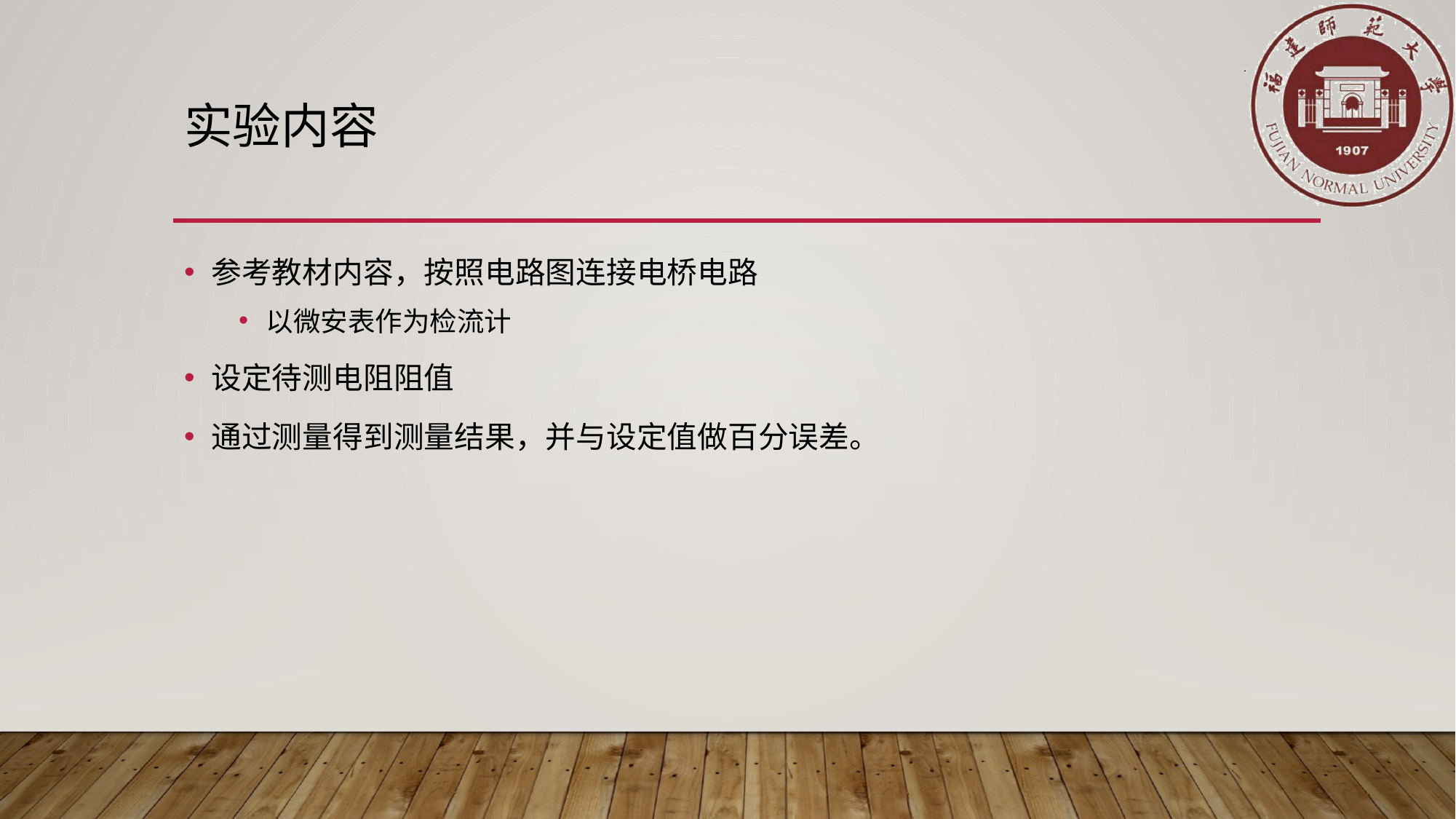

# 实验内容
参考教材内容，按照电路图连接电桥电路
以微安表作为检流计
设定待测电阻阻值
通过测量得到测量结果，并与设定值做百分误差。